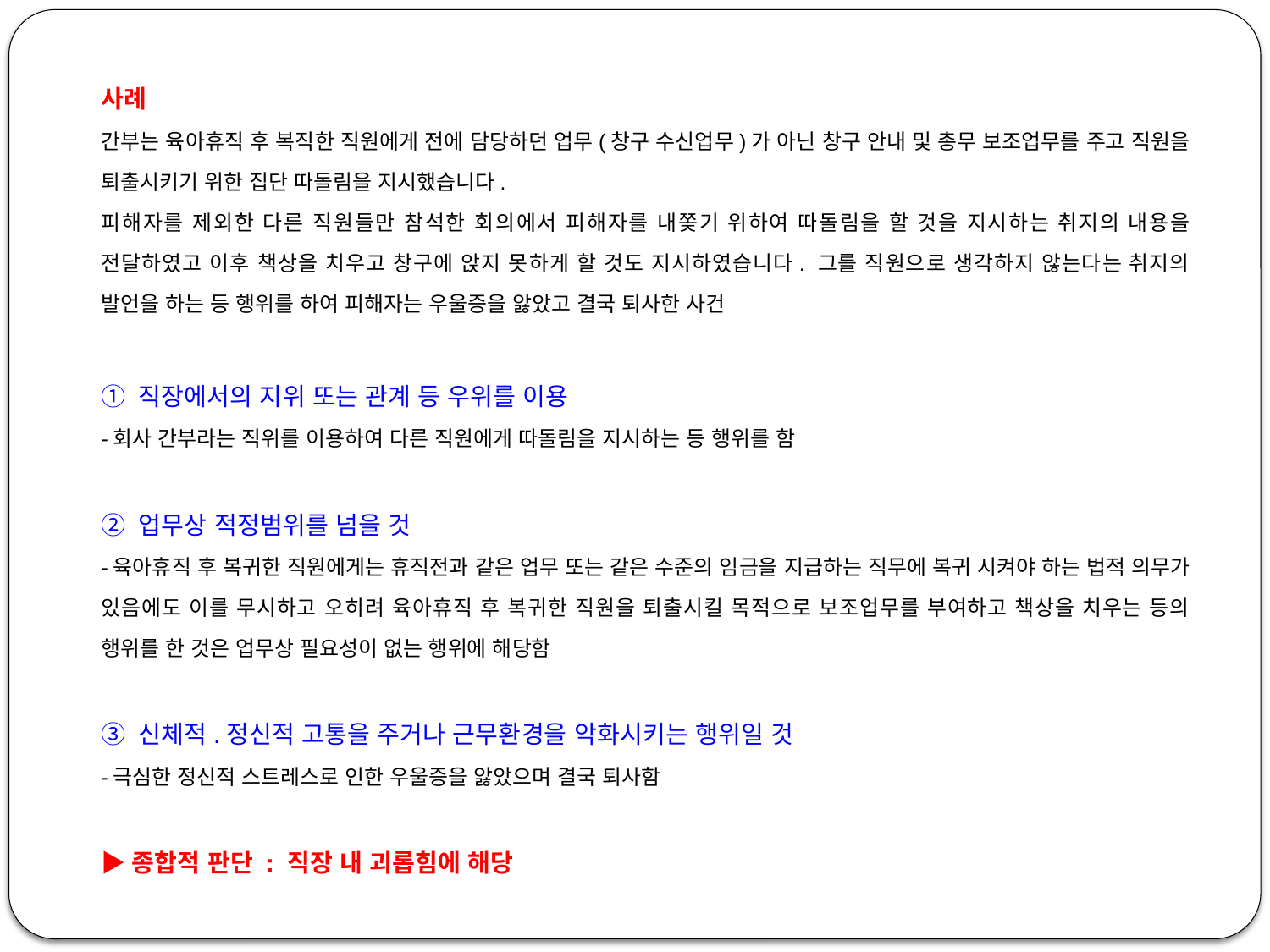

사례
간부는 육아휴직 후 복직한 직원에게 전에 담당하던 업무(창구 수신업무)가 아닌 창구 안내 및 총무 보조업무를 주고 직원을 퇴출시키기 위한 집단 따돌림을 지시했습니다.
피해자를 제외한 다른 직원들만 참석한 회의에서 피해자를 내쫒기 위하여 따돌림을 할 것을 지시하는 취지의 내용을 전달하였고 이후 책상을 치우고 창구에 앉지 못하게 할 것도 지시하였습니다. 그를 직원으로 생각하지 않는다는 취지의 발언을 하는 등 행위를 하여 피해자는 우울증을 앓았고 결국 퇴사한 사건

① 직장에서의 지위 또는 관계 등 우위를 이용
-회사 간부라는 직위를 이용하여 다른 직원에게 따돌림을 지시하는 등 행위를 함

② 업무상 적정범위를 넘을 것
-육아휴직 후 복귀한 직원에게는 휴직전과 같은 업무 또는 같은 수준의 임금을 지급하는 직무에 복귀 시켜야 하는 법적 의무가 있음에도 이를 무시하고 오히려 육아휴직 후 복귀한 직원을 퇴출시킬 목적으로 보조업무를 부여하고 책상을 치우는 등의 행위를 한 것은 업무상 필요성이 없는 행위에 해당함

③ 신체적.정신적 고통을 주거나 근무환경을 악화시키는 행위일 것
-극심한 정신적 스트레스로 인한 우울증을 앓았으며 결국 퇴사함

▶종합적 판단 : 직장 내 괴롭힘에 해당